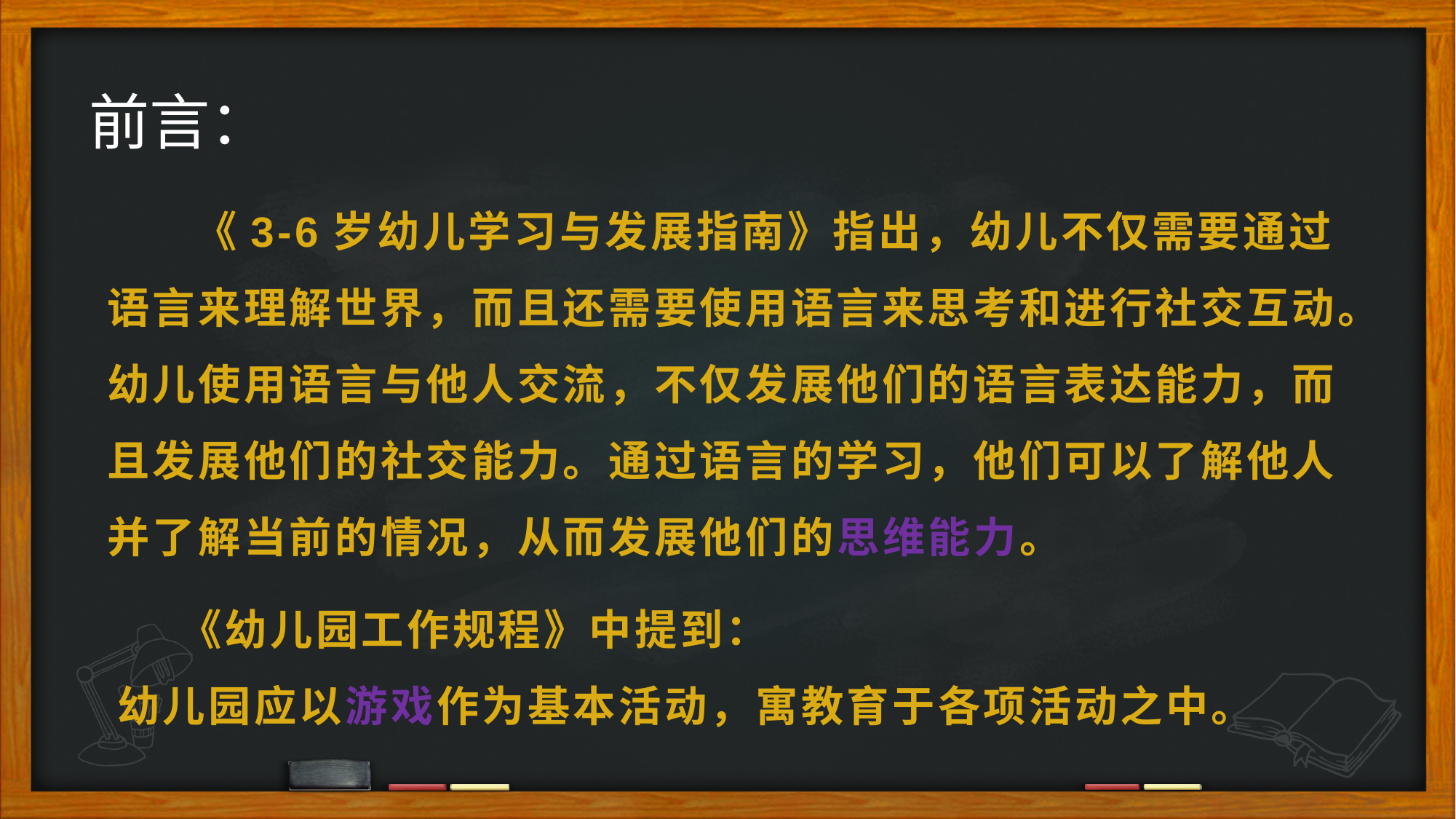

前言：
      《3-6岁幼儿学习与发展指南》指出，幼儿不仅需要通过
语言来理解世界，而且还需要使用语言来思考和进行社交互动。
幼儿使用语言与他人交流，不仅发展他们的语言表达能力，而
且发展他们的社交能力。通过语言的学习，他们可以了解他人
并了解当前的情况，从而发展他们的思维能力。
    《幼儿园工作规程》中提到：
幼儿园应以游戏作为基本活动，寓教育于各项活动之中。